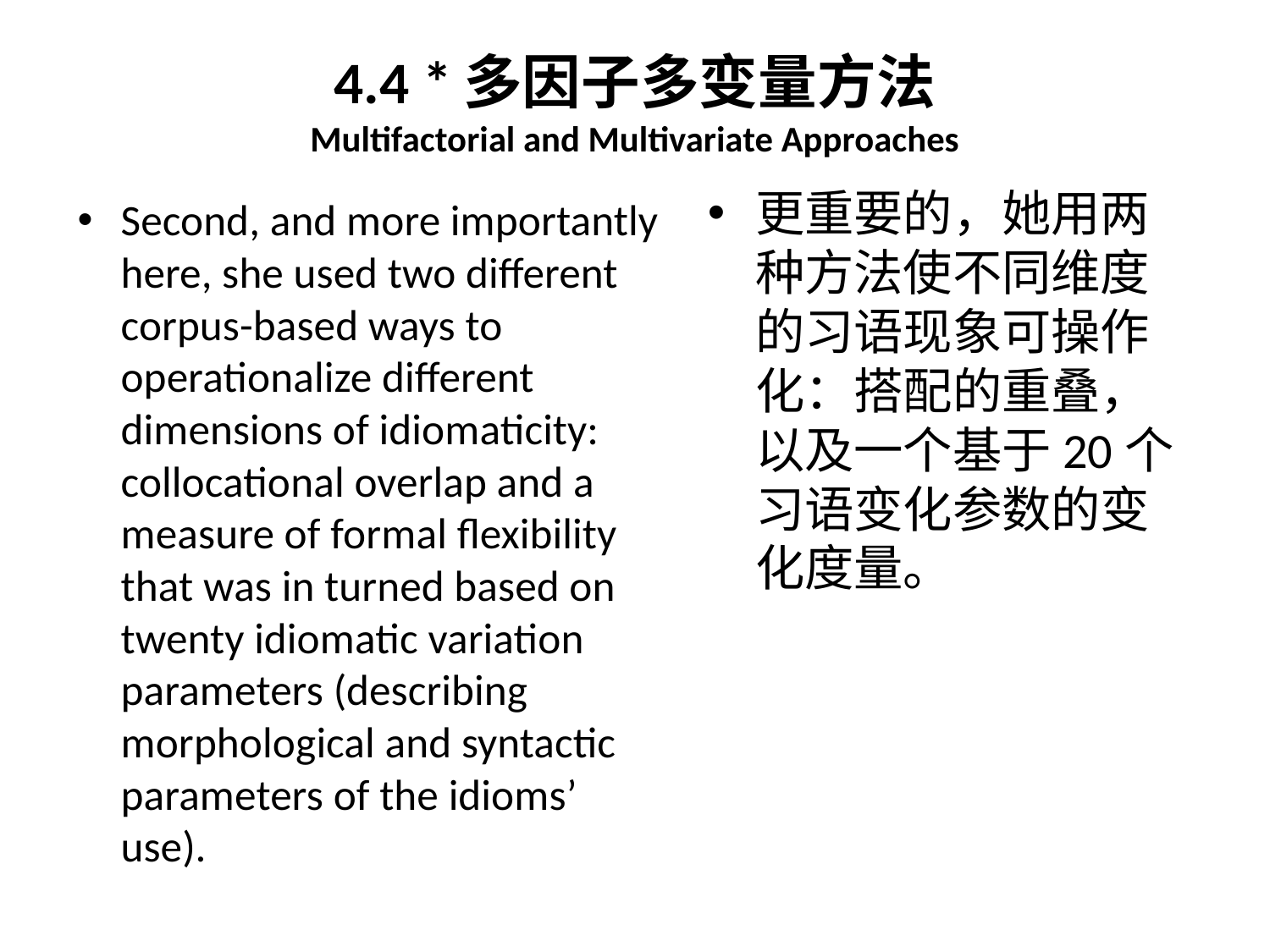

# 4.4 *多因子多变量方法 Multifactorial and Multivariate Approaches
更重要的，她用两种方法使不同维度的习语现象可操作化：搭配的重叠，以及一个基于20个习语变化参数的变化度量。
Second, and more importantly here, she used two different corpus-based ways to operationalize different dimensions of idiomaticity: collocational overlap and a measure of formal flexibility that was in turned based on twenty idiomatic variation parameters (describing morphological and syntactic parameters of the idioms’ use).